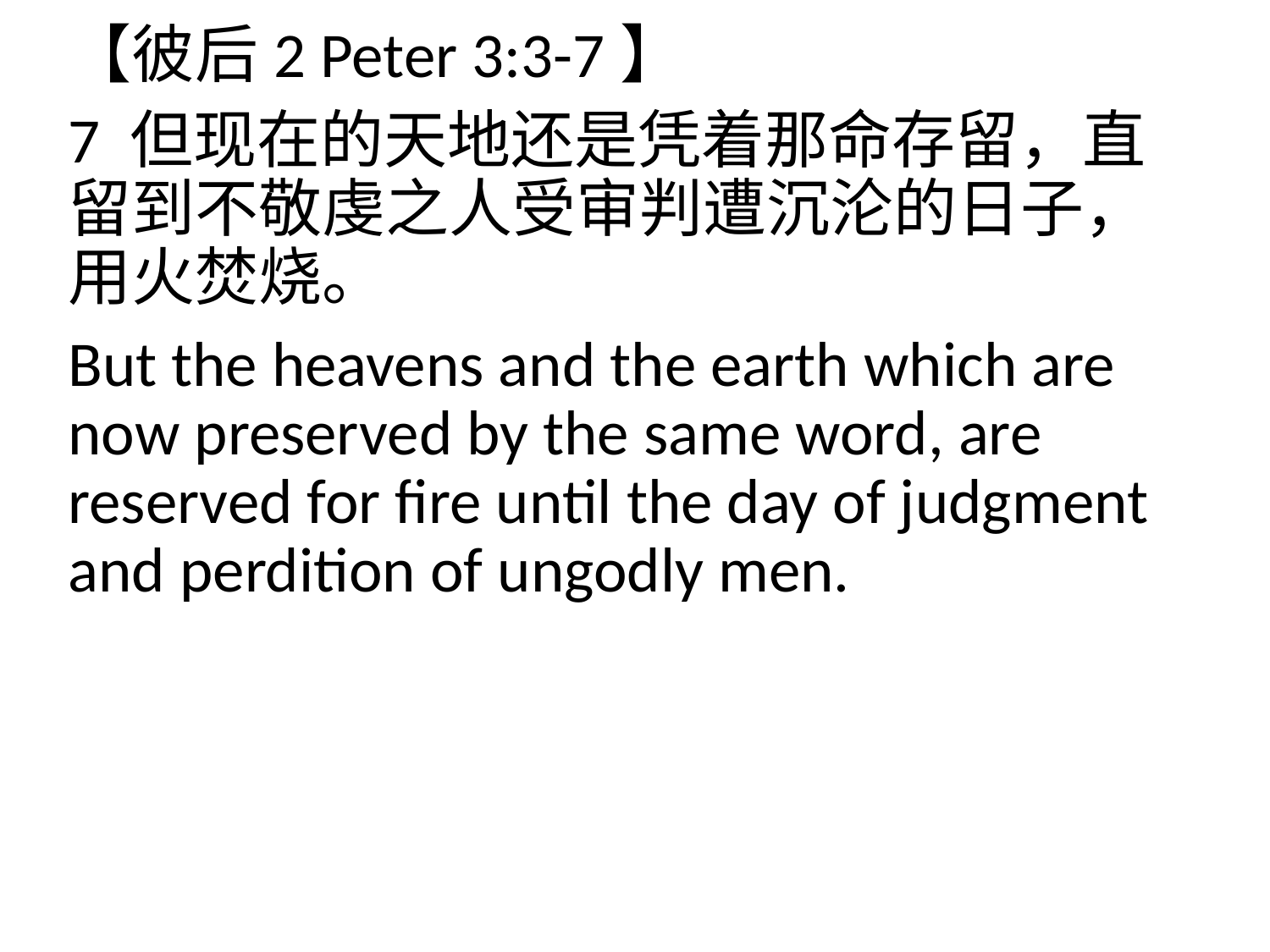

【彼后2 Peter 3:3-7】
7 但现在的天地还是凭着那命存留，直留到不敬虔之人受审判遭沉沦的日子，用火焚烧。
But the heavens and the earth which are now preserved by the same word, are reserved for fire until the day of judgment and perdition of ungodly men.